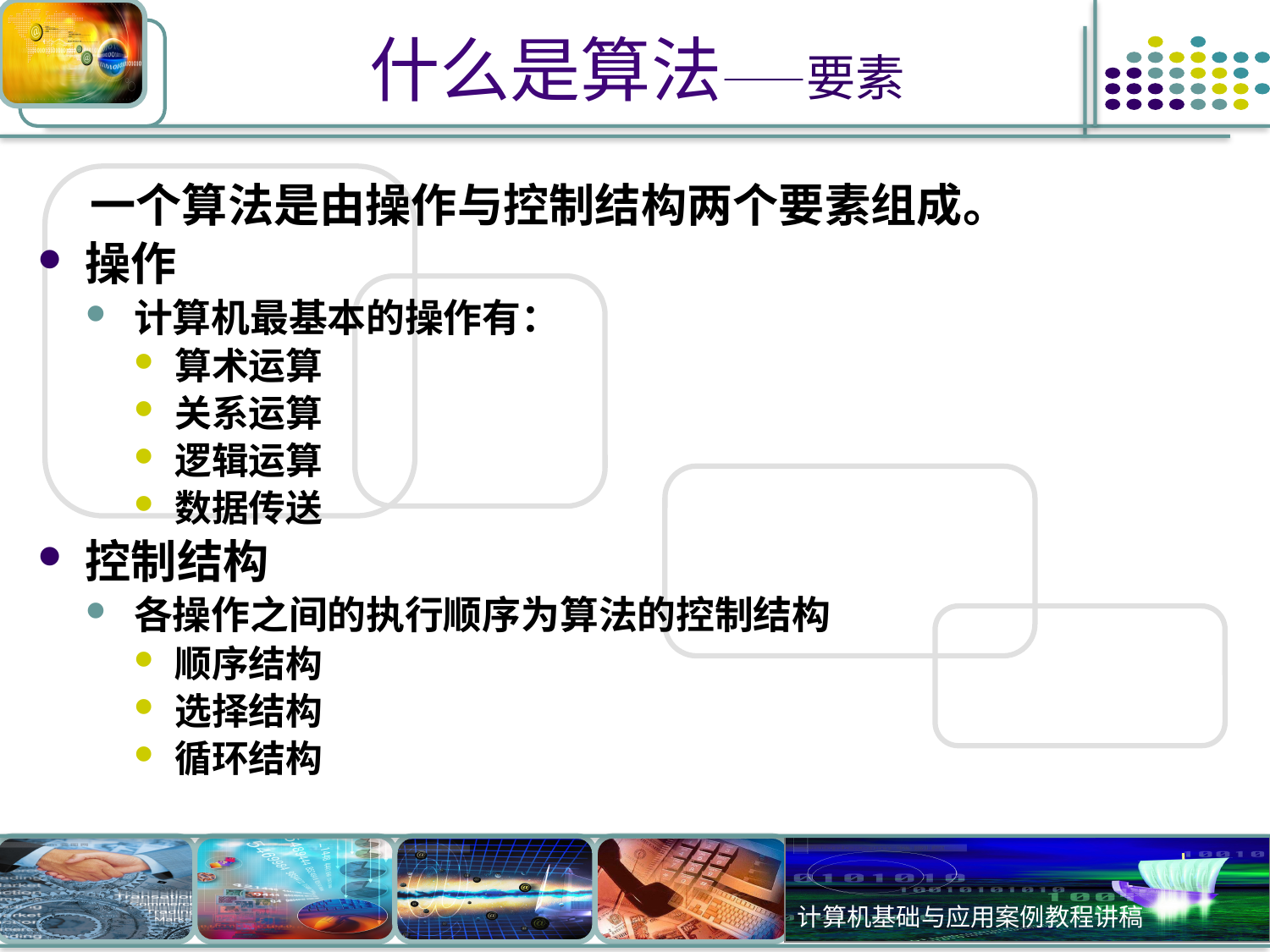

# 什么是算法——要素
    一个算法是由操作与控制结构两个要素组成。
操作
计算机最基本的操作有：
算术运算
关系运算
逻辑运算
数据传送
控制结构
各操作之间的执行顺序为算法的控制结构
顺序结构
选择结构
循环结构